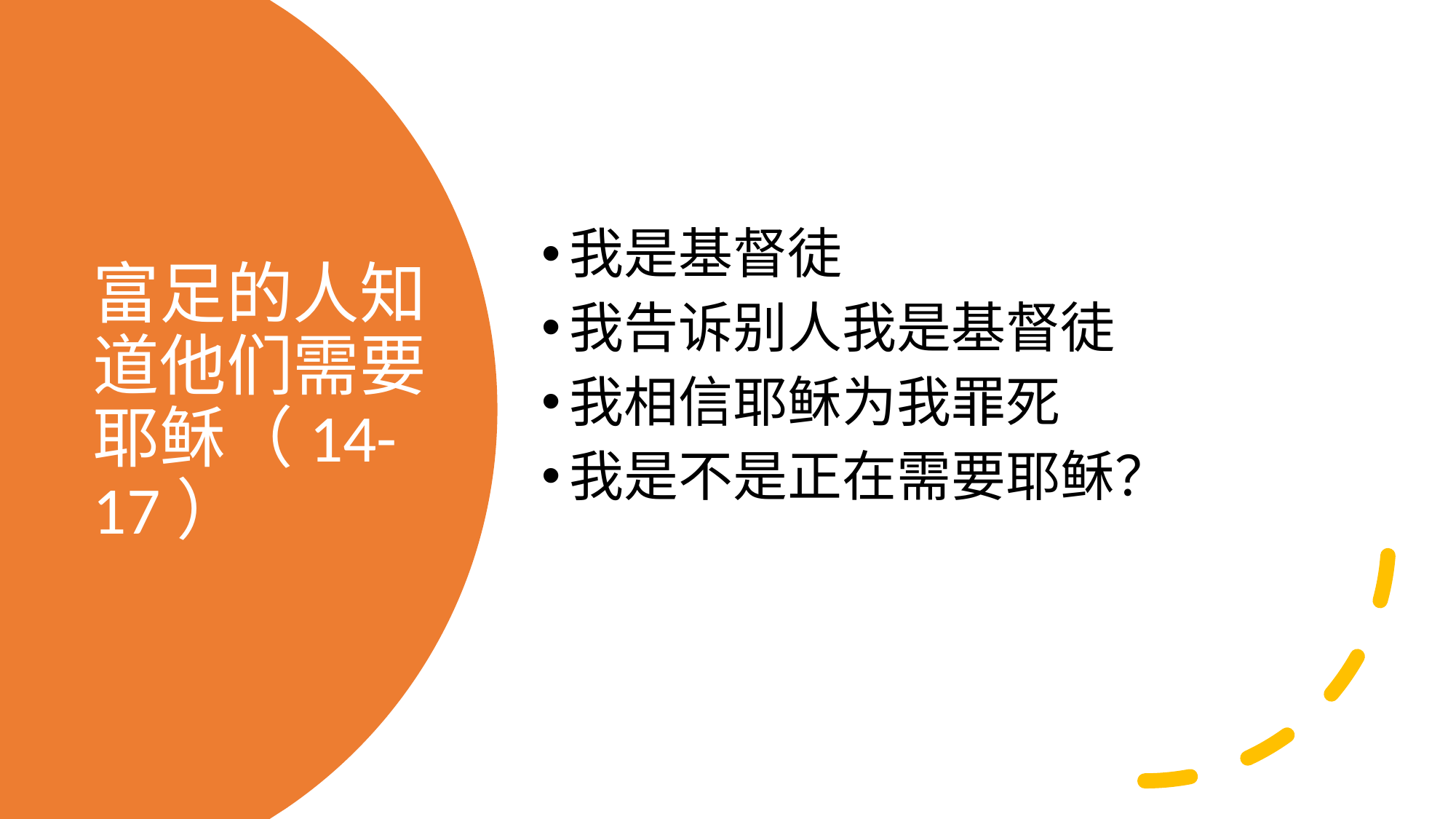

我是基督徒
我告诉别人我是基督徒
我相信耶稣为我罪死
我是不是正在需要耶稣？

# 富足的人知道他们需要耶稣（14-17）